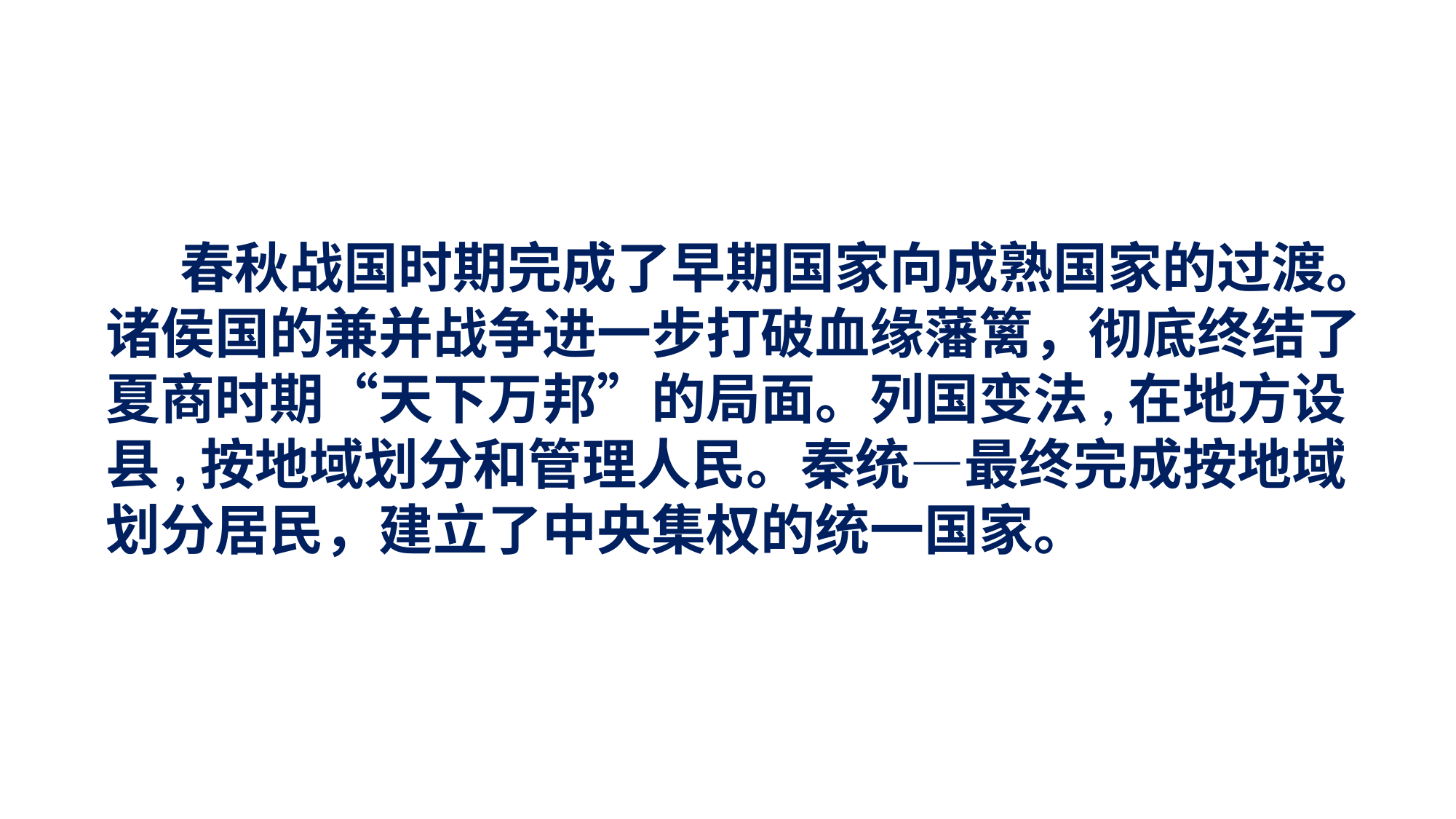

春秋战国时期完成了早期国家向成熟国家的过渡。诸侯国的兼并战争进一步打破血缘藩篱，彻底终结了夏商时期“天下万邦”的局面。列国变法,在地方设县,按地域划分和管理人民。秦统—最终完成按地域划分居民，建立了中央集权的统一国家。